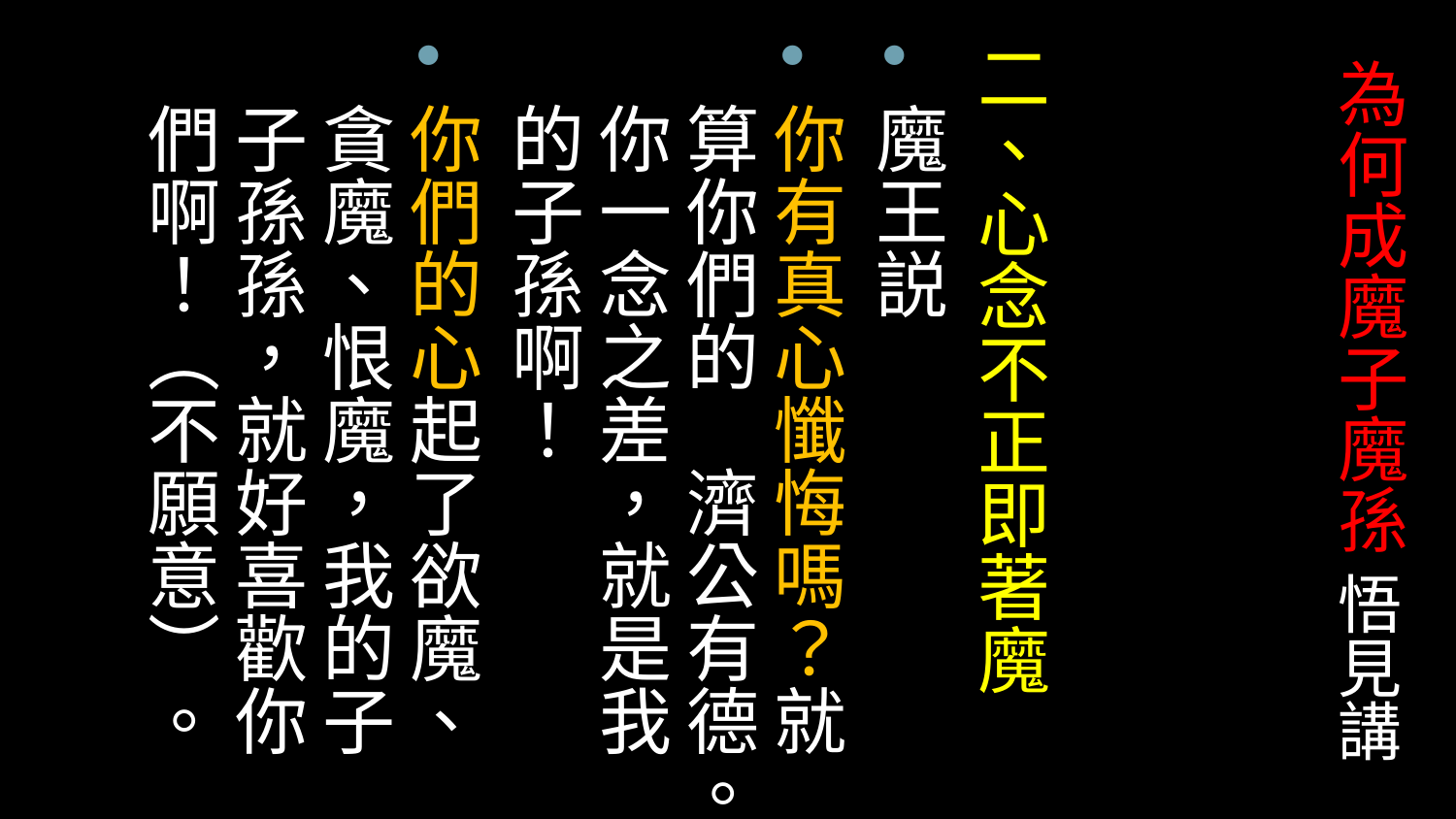

二、心念不正即著魔
魔王説
你有真心懺悔嗎？就算你們的　濟公有德。你一念之差，就是我的子孫啊！
你們的心起了欲魔、貪魔、恨魔，我的子子孫孫，就好喜歡你們啊！（不願意）。

# 為何成魔子魔孫 悟見講